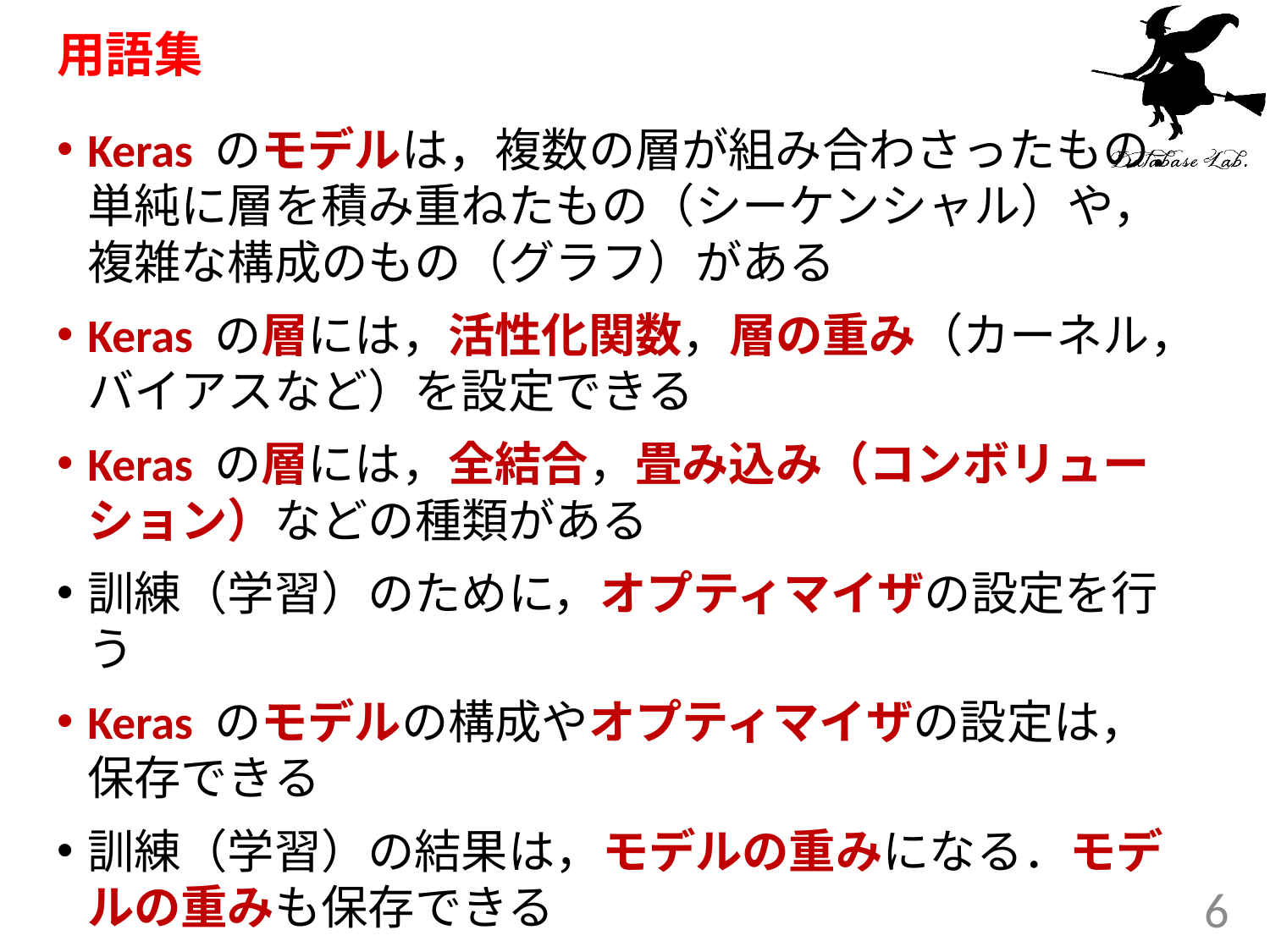

# 用語集
Keras のモデルは，複数の層が組み合わさったもの．単純に層を積み重ねたもの（シーケンシャル）や，複雑な構成のもの（グラフ）がある
Keras の層には，活性化関数，層の重み（カーネル，バイアスなど）を設定できる
Keras の層には，全結合，畳み込み（コンボリューション）などの種類がある
訓練（学習）のために，オプティマイザの設定を行う
Keras のモデルの構成やオプティマイザの設定は，保存できる
訓練（学習）の結果は，モデルの重みになる．モデルの重みも保存できる

6